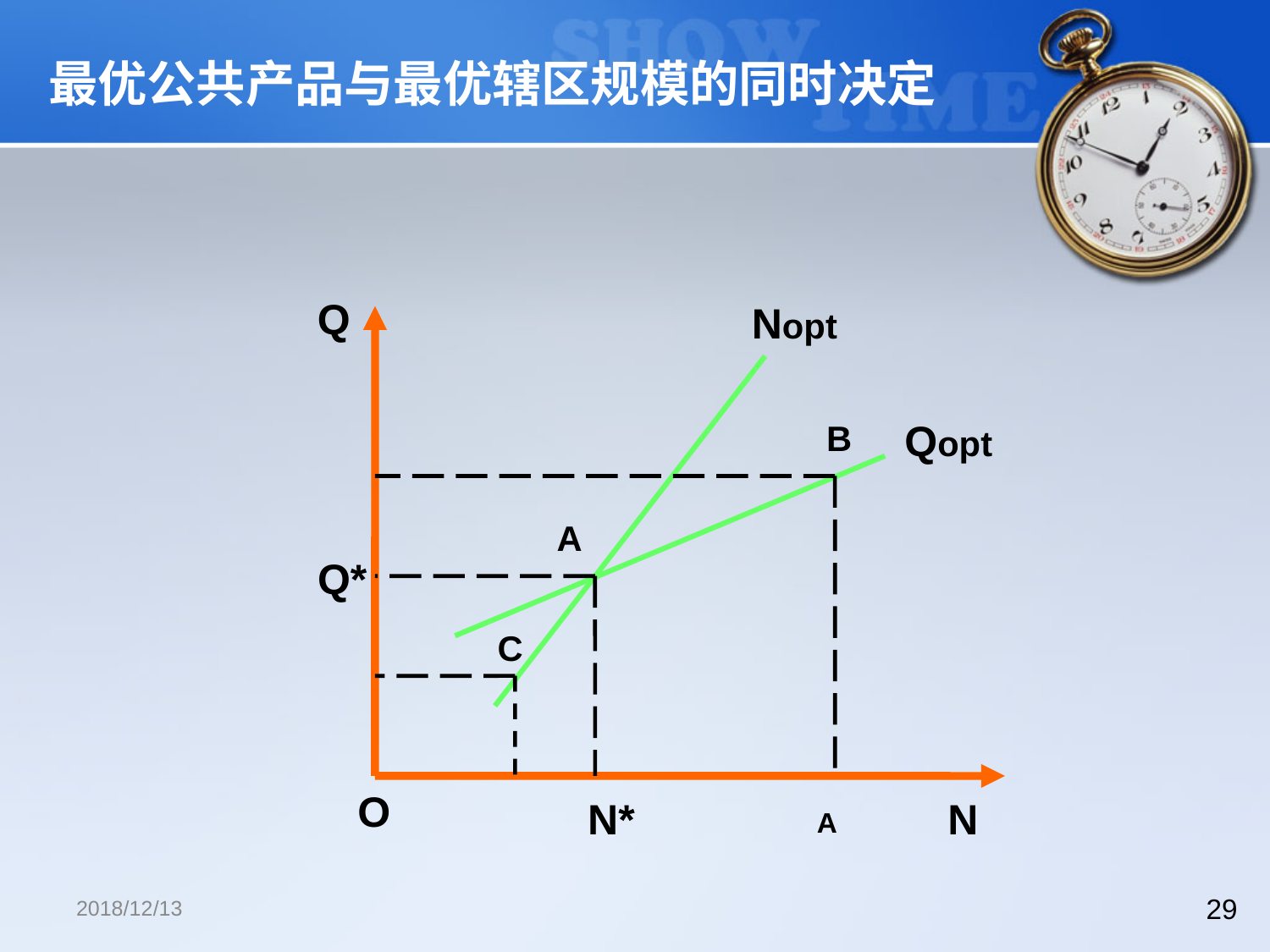

最优公共产品与最优辖区规模的同时决定
Q
Nopt

Qopt
B

A
Q*

C

O
N*
N
A
2018/12/13
29